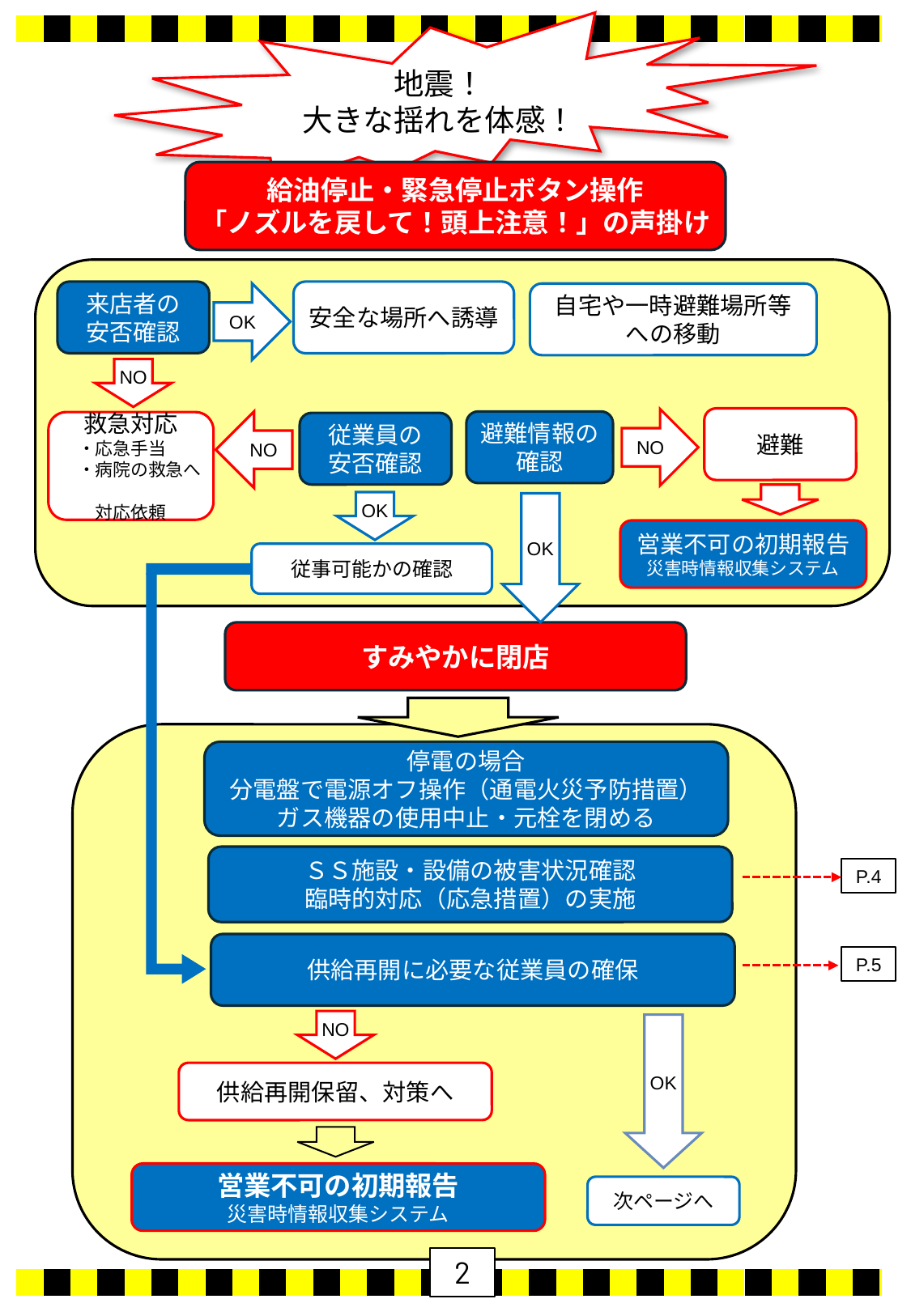

地震！
大きな揺れを体感！
給油停止・緊急停止ボタン操作
「ノズルを戻して！頭上注意！」の声掛け

来店者の
安否確認
安全な場所へ誘導
OK
自宅や一時避難場所等
への移動
NO
避難
NO
NO
避難情報の
確認
救急対応
　・応急手当
　・病院の救急へ
　　対応依頼
従業員の
安否確認

OK
OK
営業不可の初期報告
災害時情報収集システム
従事可能かの確認

すみやかに閉店

停電の場合
分電盤で電源オフ操作（通電火災予防措置）
ガス機器の使用中止・元栓を閉める

ＳＳ施設・設備の被害状況確認
臨時的対応（応急措置）の実施
P.4
供給再開に必要な従業員の確保
P.5
NO
OK
供給再開保留、対策へ

営業不可の初期報告
災害時情報収集システム
次ページへ
2